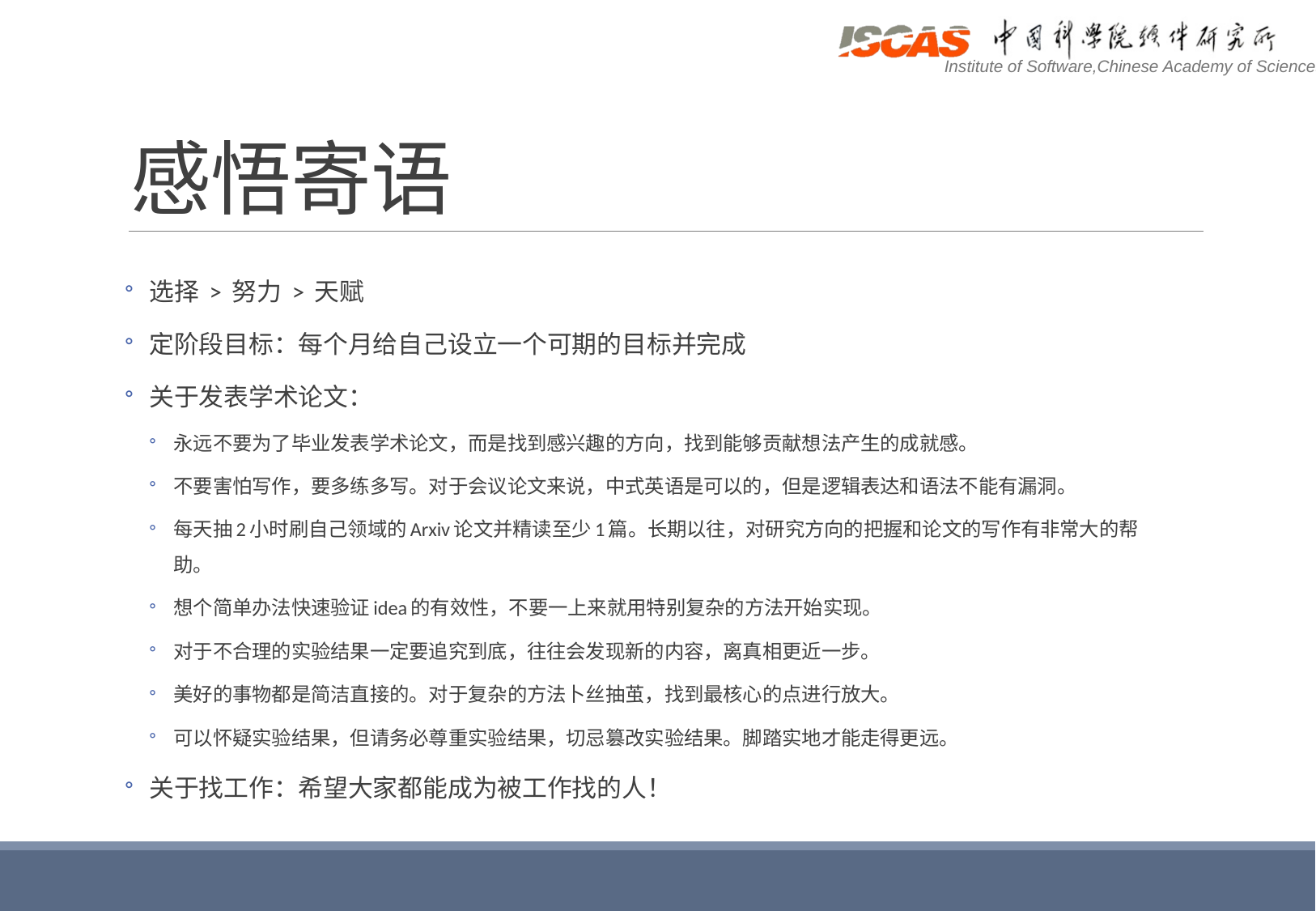

# 感悟寄语
选择 > 努力 > 天赋
定阶段目标：每个月给自己设立一个可期的目标并完成
关于发表学术论文：
永远不要为了毕业发表学术论文，而是找到感兴趣的方向，找到能够贡献想法产生的成就感。
不要害怕写作，要多练多写。对于会议论文来说，中式英语是可以的，但是逻辑表达和语法不能有漏洞。
每天抽2小时刷自己领域的Arxiv论文并精读至少1篇。长期以往，对研究方向的把握和论文的写作有非常大的帮助。
想个简单办法快速验证idea的有效性，不要一上来就用特别复杂的方法开始实现。
对于不合理的实验结果一定要追究到底，往往会发现新的内容，离真相更近一步。
美好的事物都是简洁直接的。对于复杂的方法卜丝抽茧，找到最核心的点进行放大。
可以怀疑实验结果，但请务必尊重实验结果，切忌篡改实验结果。脚踏实地才能走得更远。
关于找工作：希望大家都能成为被工作找的人！